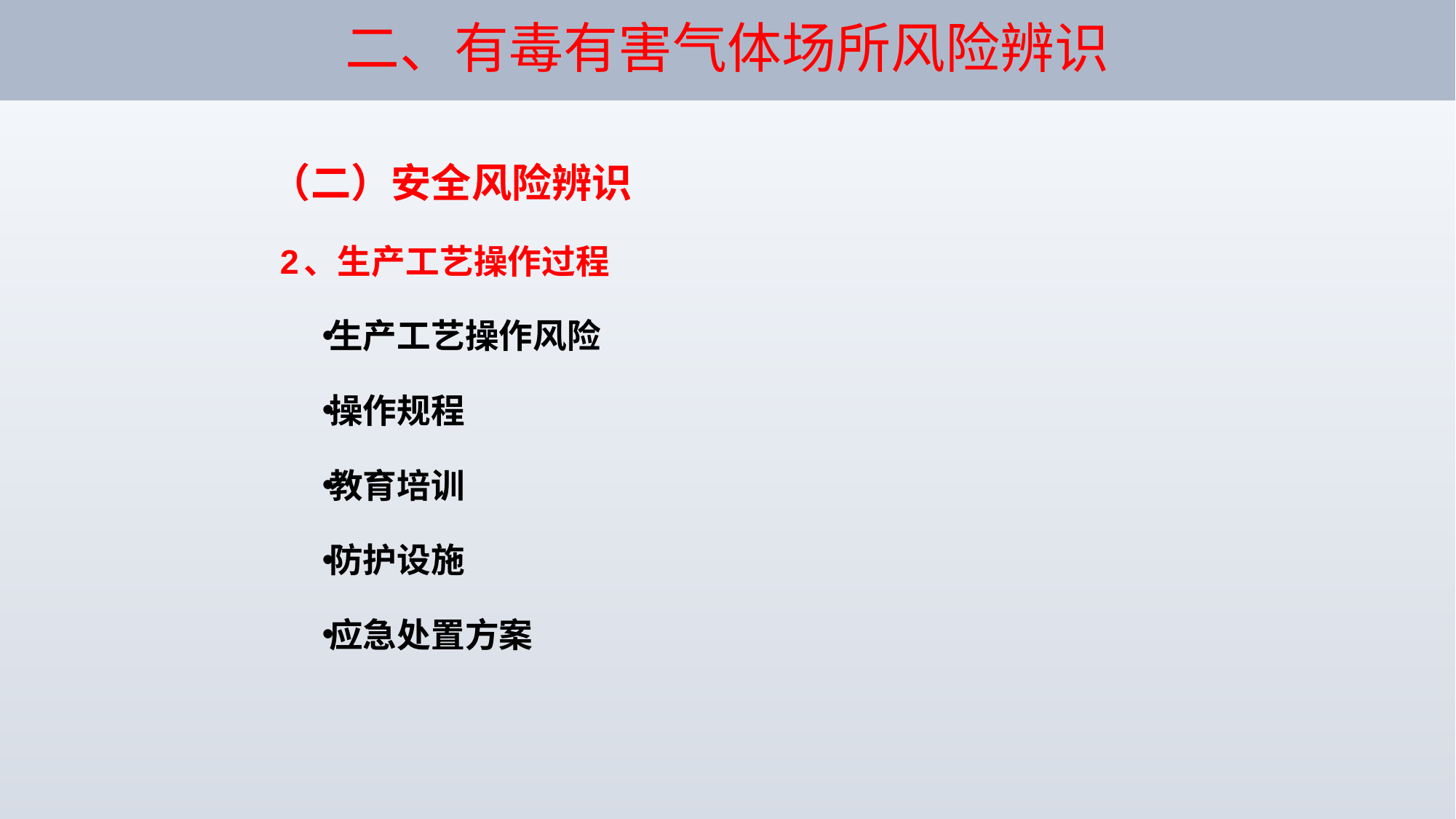

# 二、有毒有害气体场所风险辨识
（二）安全风险辨识
 2、生产工艺操作过程
生产工艺操作风险
操作规程
教育培训
防护设施
应急处置方案